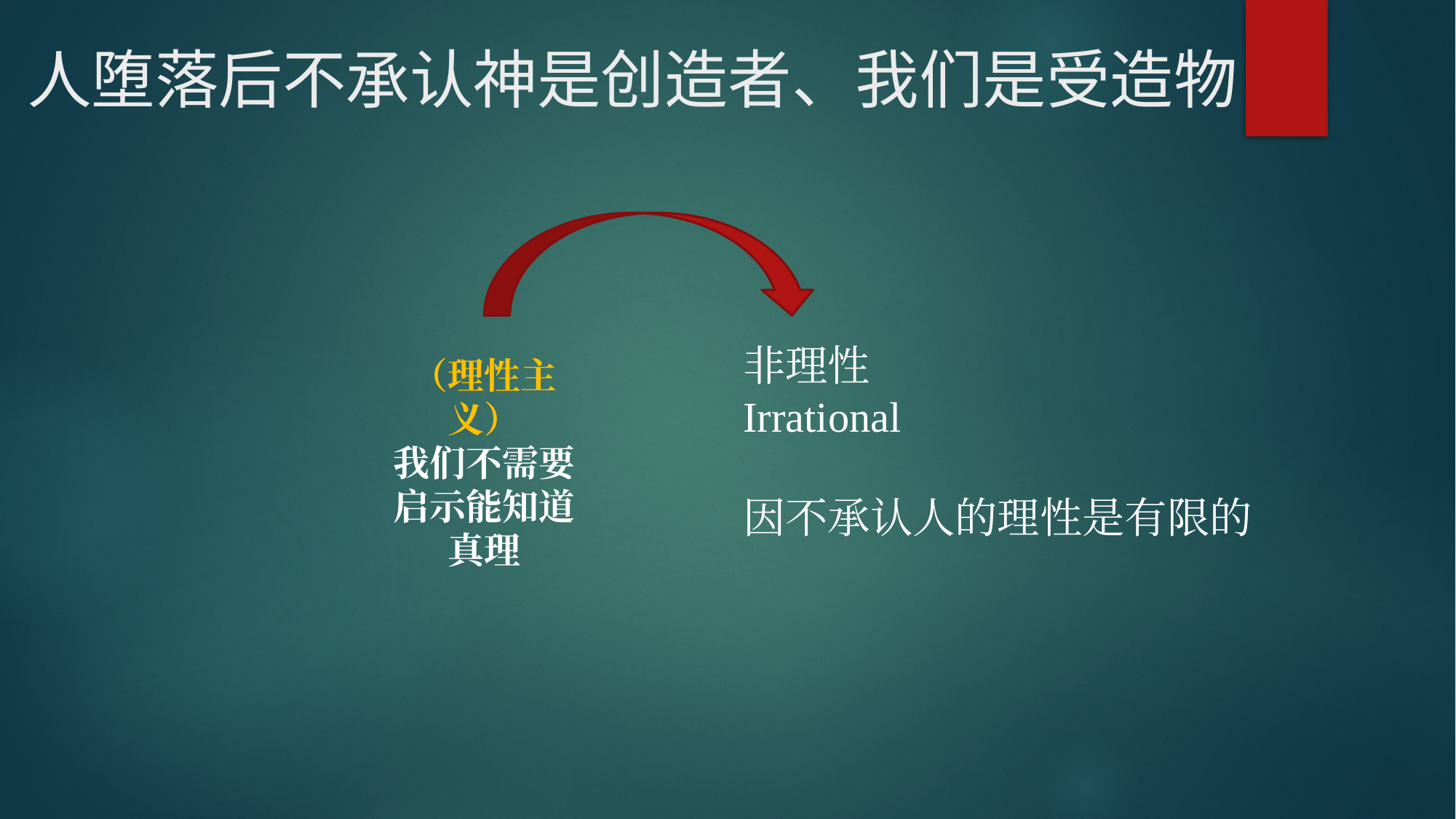

# 人堕落后不承认神是创造者、我们是受造物

非理性
Irrational

因不承认人的理性是有限的
（理性主义）
我们不需要启示能知道真理